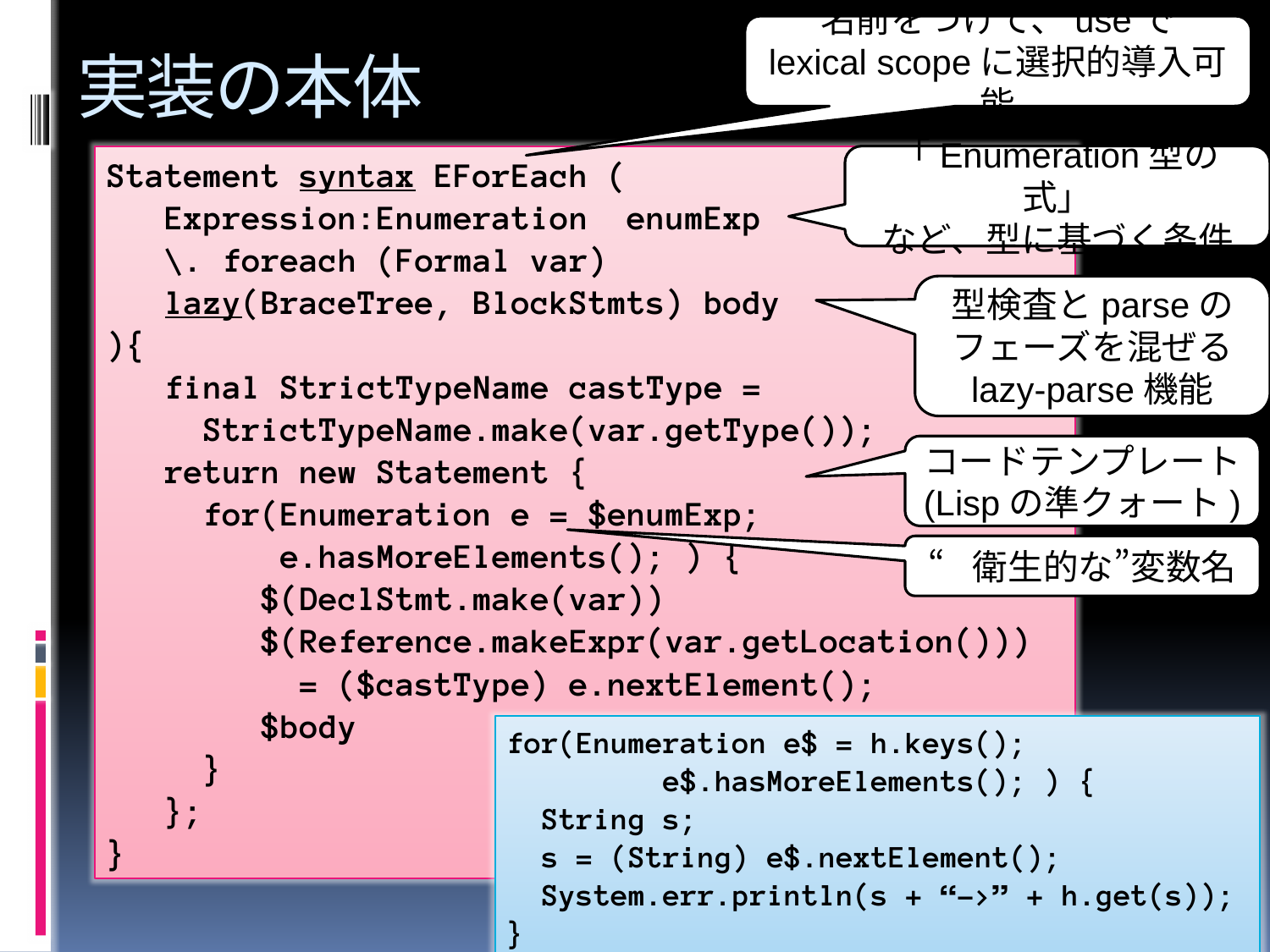

名前をつけて、useで
lexical scopeに選択的導入可能
# 実装の本体
Statement syntax EForEach (
   Expression:Enumeration  enumExp
   \. foreach (Formal var)
   lazy(BraceTree, BlockStmts) body
){
   final StrictTypeName castType =
     StrictTypeName.make(var.getType());
   return new Statement {
     for(Enumeration e = $enumExp;
         e.hasMoreElements(); ) {
        $(DeclStmt.make(var))
        $(Reference.makeExpr(var.getLocation()))
          = ($castType) e.nextElement();
        $body
     }
   };
}
「Enumeration型の式」
など、型に基づく条件

型検査とparseの
フェーズを混ぜる
lazy-parse機能
コードテンプレート
(Lispの準クォート)
“衛生的な”変数名
for(Enumeration e$ = h.keys();
         e$.hasMoreElements(); ) {
  String s;
  s = (String) e$.nextElement();
  System.err.println(s + “->” + h.get(s));
}